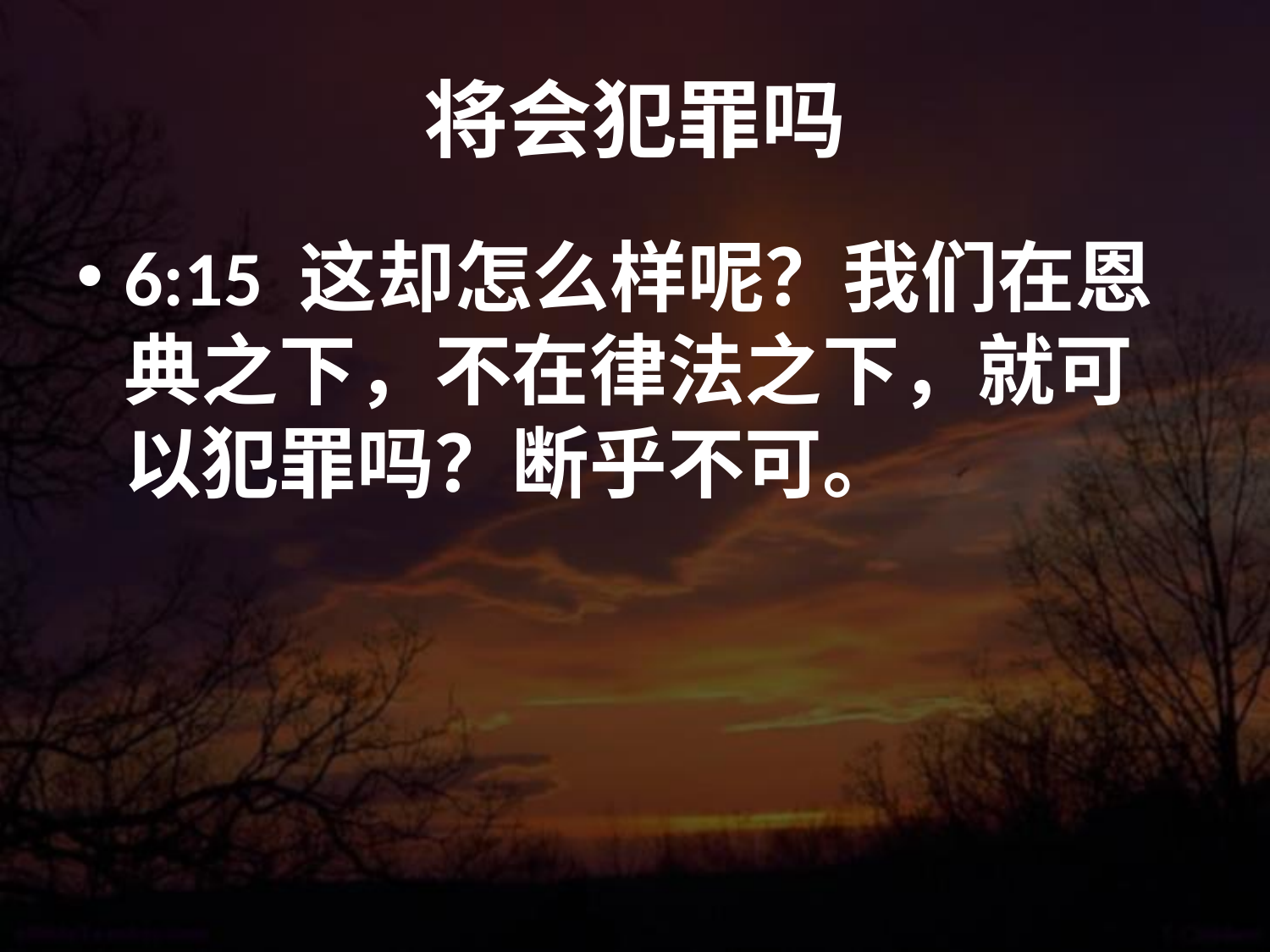

# 将会犯罪吗
6:15 这却怎么样呢？我们在恩典之下，不在律法之下，就可以犯罪吗？断乎不可。